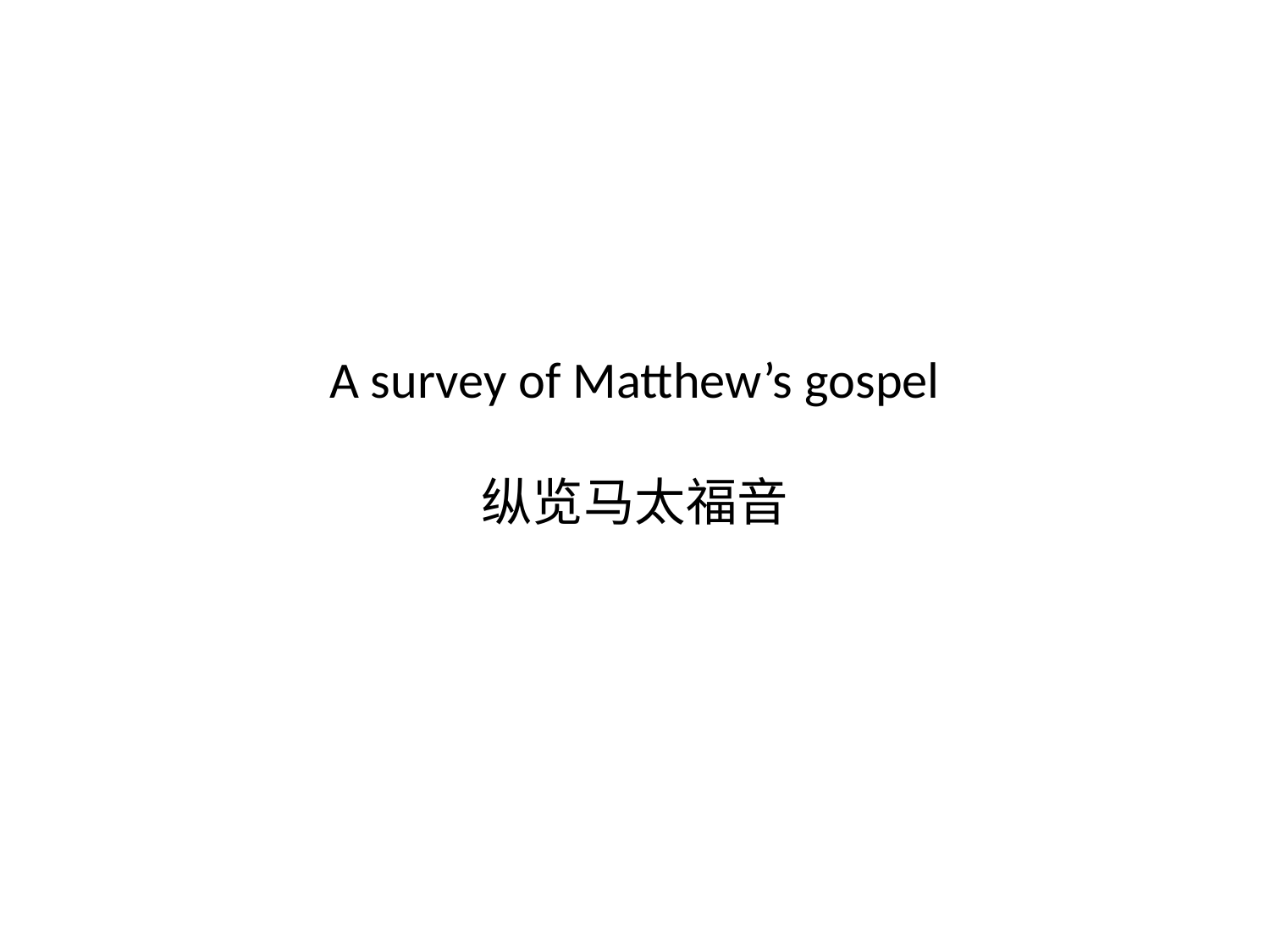

# A survey of Matthew’s gospel 纵览马太福音